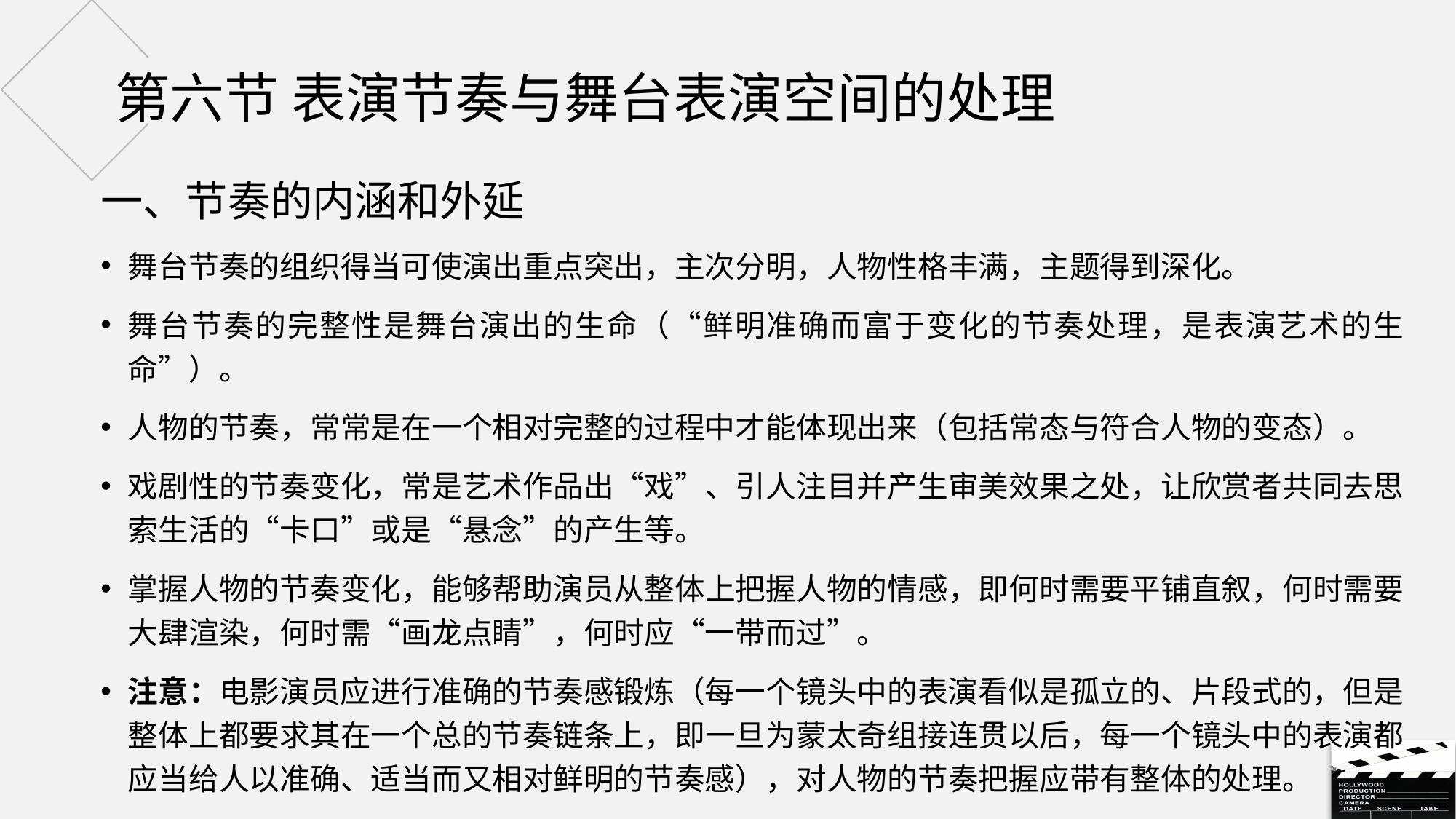

# 第六节 表演节奏与舞台表演空间的处理
一、节奏的内涵和外延
舞台节奏的组织得当可使演出重点突出，主次分明，人物性格丰满，主题得到深化。
舞台节奏的完整性是舞台演出的生命（“鲜明准确而富于变化的节奏处理，是表演艺术的生命”）。
人物的节奏，常常是在一个相对完整的过程中才能体现出来（包括常态与符合人物的变态）。
戏剧性的节奏变化，常是艺术作品出“戏”、引人注目并产生审美效果之处，让欣赏者共同去思索生活的“卡口”或是“悬念”的产生等。
掌握人物的节奏变化，能够帮助演员从整体上把握人物的情感，即何时需要平铺直叙，何时需要大肆渲染，何时需“画龙点睛”，何时应“一带而过”。
注意：电影演员应进行准确的节奏感锻炼（每一个镜头中的表演看似是孤立的、片段式的，但是整体上都要求其在一个总的节奏链条上，即一旦为蒙太奇组接连贯以后，每一个镜头中的表演都应当给人以准确、适当而又相对鲜明的节奏感），对人物的节奏把握应带有整体的处理。